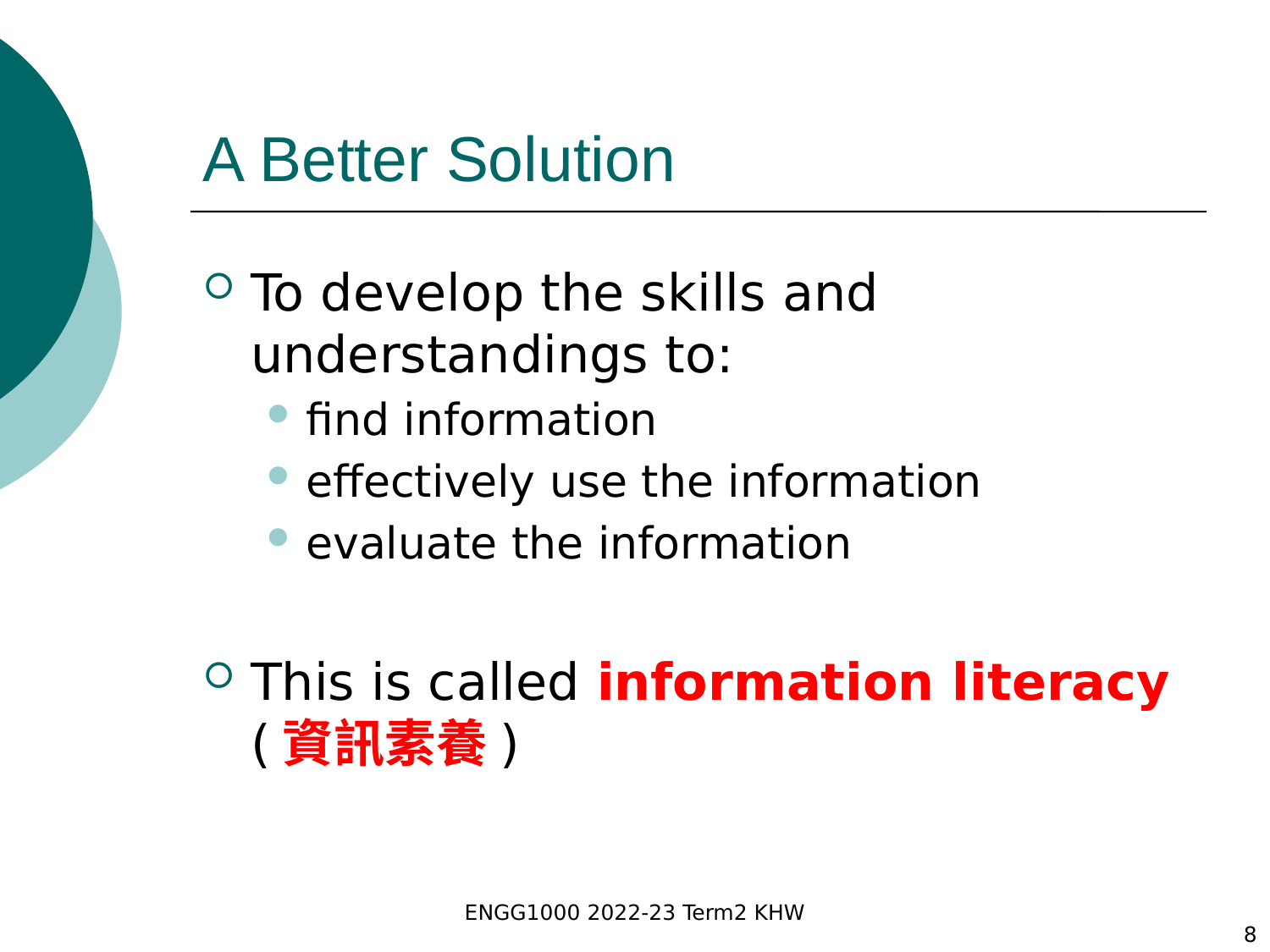

# A Better Solution
To develop the skills and understandings to:
find information
effectively use the information
evaluate the information

This is called information literacy (資訊素養)
ENGG1000 2022-23 Term2 KHW
8